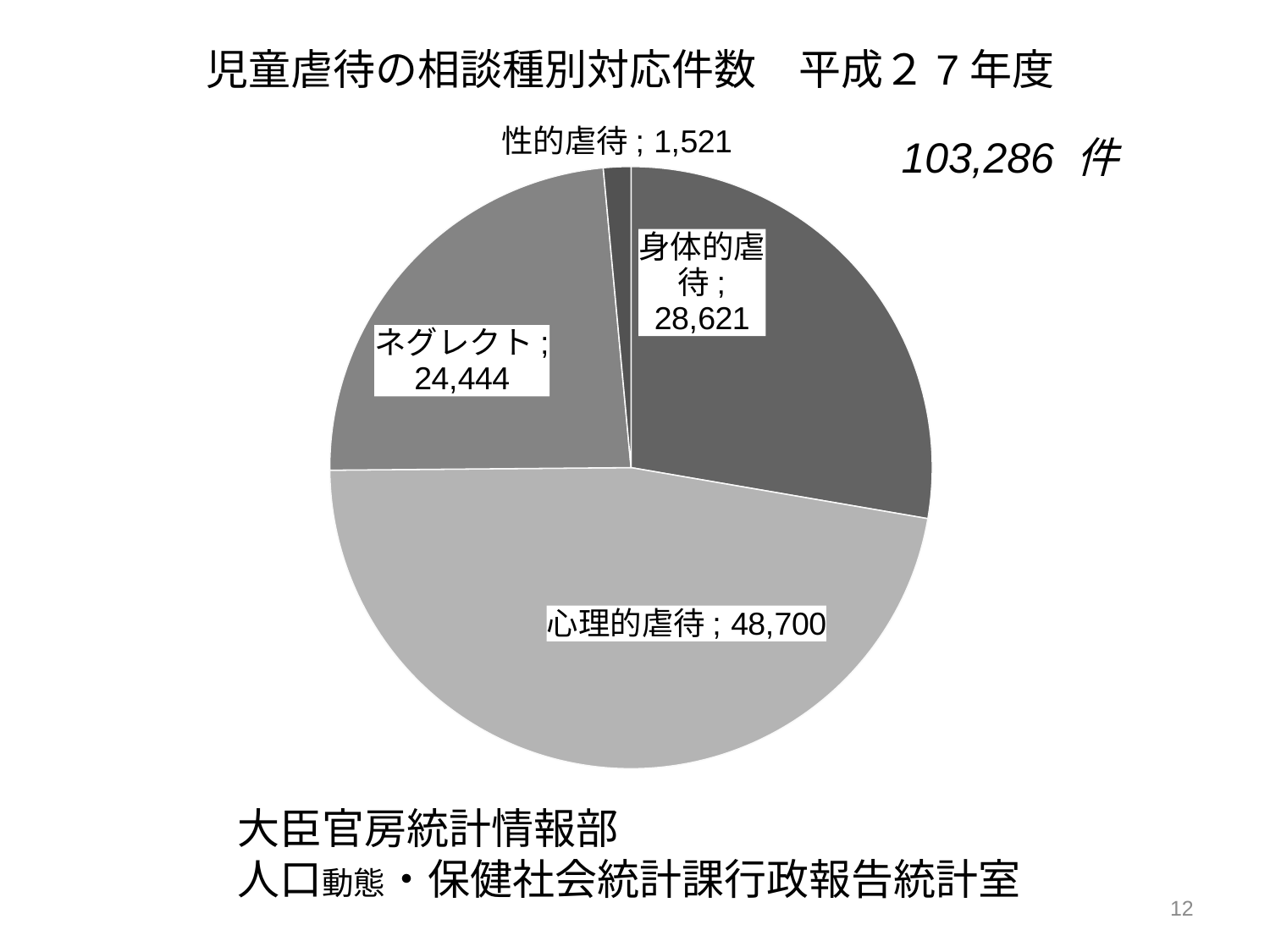

# 児童虐待の相談種別対応件数　平成２7年度

### Chart

| Category | 件数 |
|---|---|
| 身体的虐待 | 28621.0 |
| 心理的虐待 | 48700.0 |
| ネグレクト | 24444.0 |
| 性的虐待 | 1521.0 |
103,286 件
大臣官房統計情報部
人口動態・保健社会統計課行政報告統計室
12